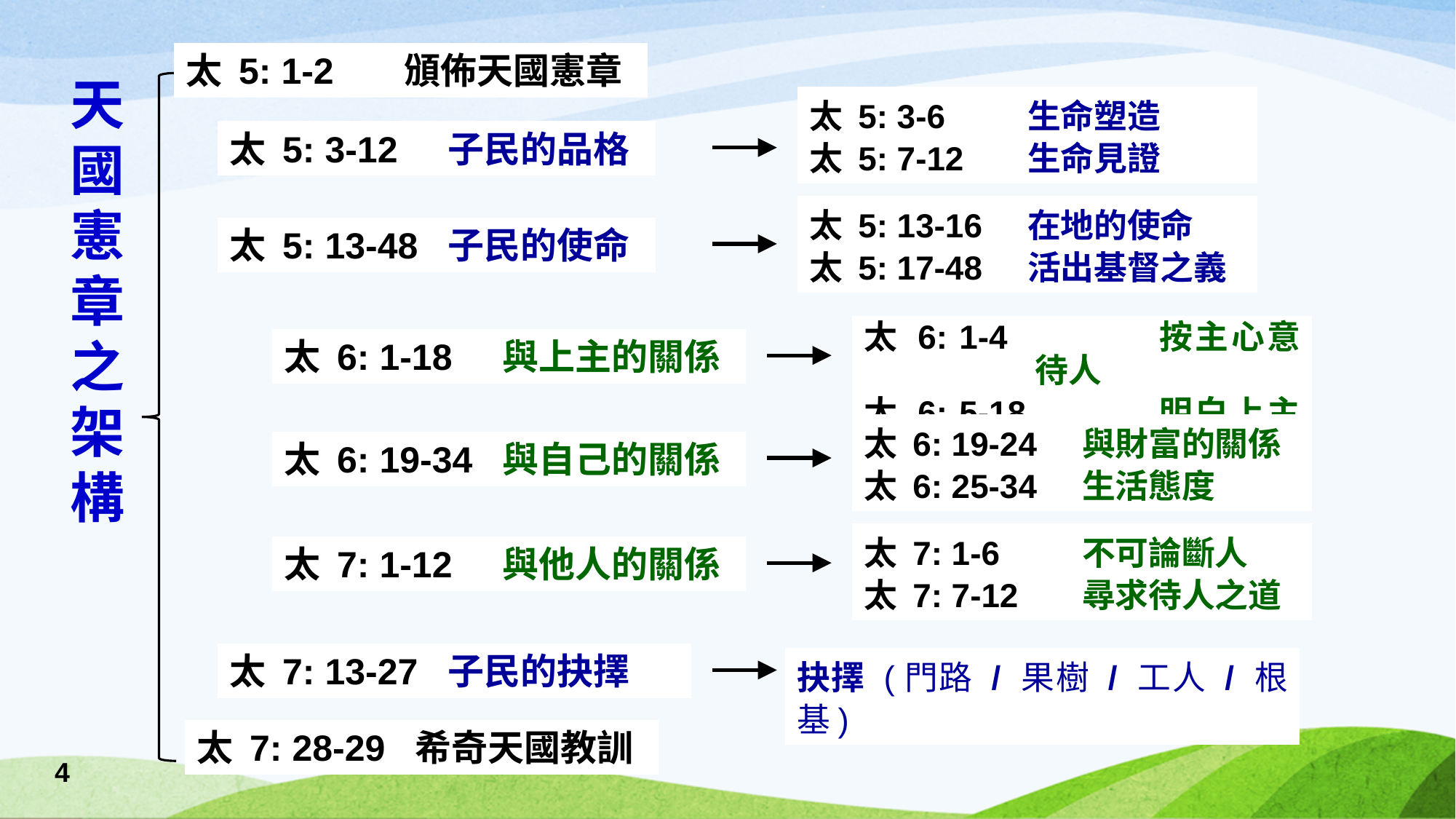

太 5: 1-2    	頒佈天國憲章

天國憲章之架構
太 5: 3-6      	生命塑造
太 5: 7-12    	生命見證
太 5: 3-12    	子民的品格
太 5: 13-16  	在地的使命
太 5: 17-48  	活出基督之義
太 5: 13-48  	子民的使命
太 6: 1-4	  	按主心意待人
太 6: 5-18	  	明白上主心意
太 6: 1-18    	與上主的關係
太 6: 19-24  	與財富的關係
太 6: 25-34  	生活態度
太 6: 19-34  	與自己的關係
太 7: 1-6      	不可論斷人
太 7: 7-12    	尋求待人之道
太 7: 1-12    	與他人的關係
太 7: 13-27  	子民的抉擇
抉擇 (門路 / 果樹 / 工人 / 根基)
太 7: 28-29  	希奇天國教訓
4